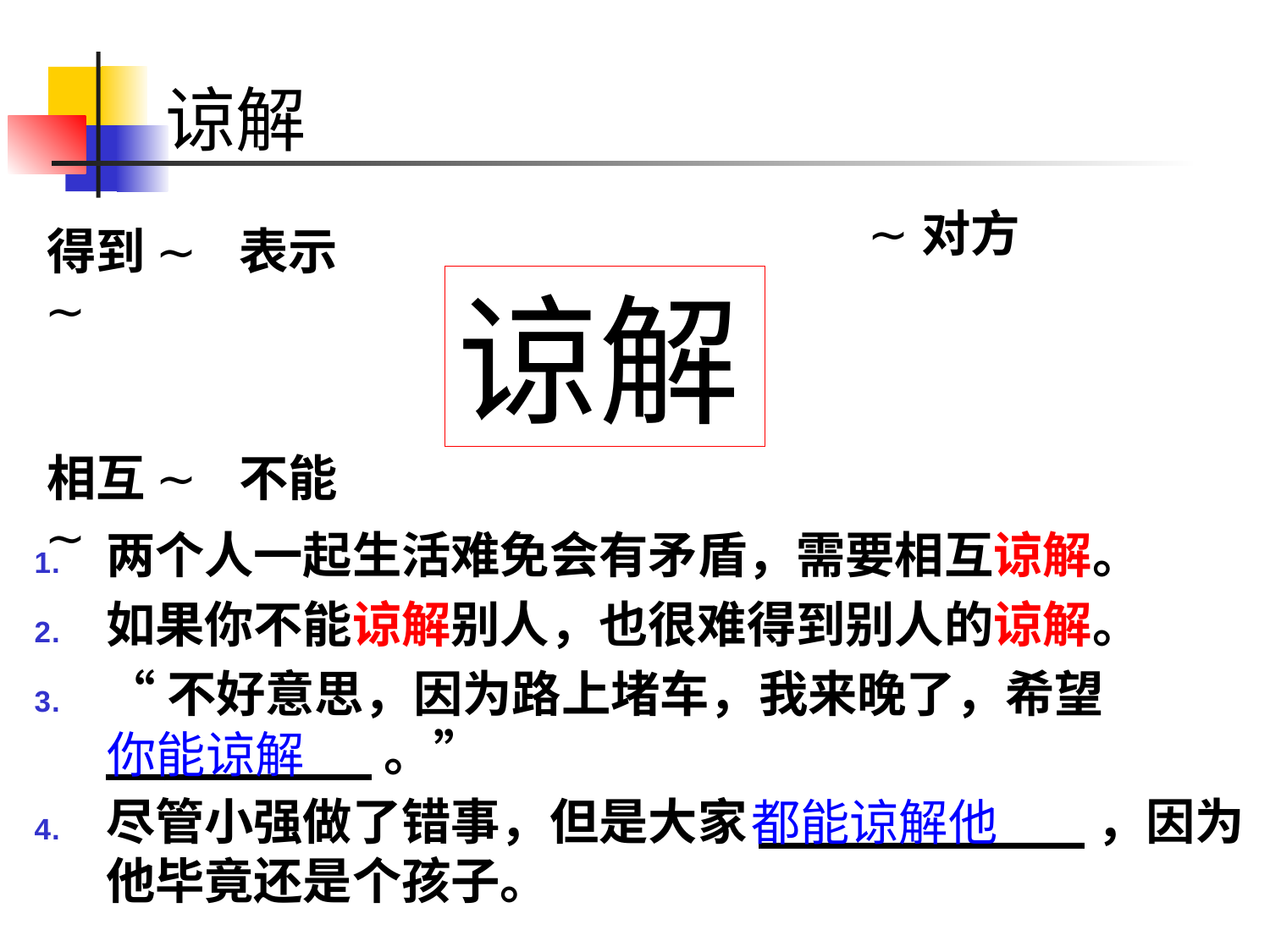

# 谅解
~对方
得到~  表示~

相互~  不能~
谅解
两个人一起生活难免会有矛盾，需要相互谅解。
如果你不能谅解别人，也很难得到别人的谅解。
“不好意思，因为路上堵车，我来晚了，希望_________。”
尽管小强做了错事，但是大家___________，因为他毕竟还是个孩子。
你能谅解
都能谅解他